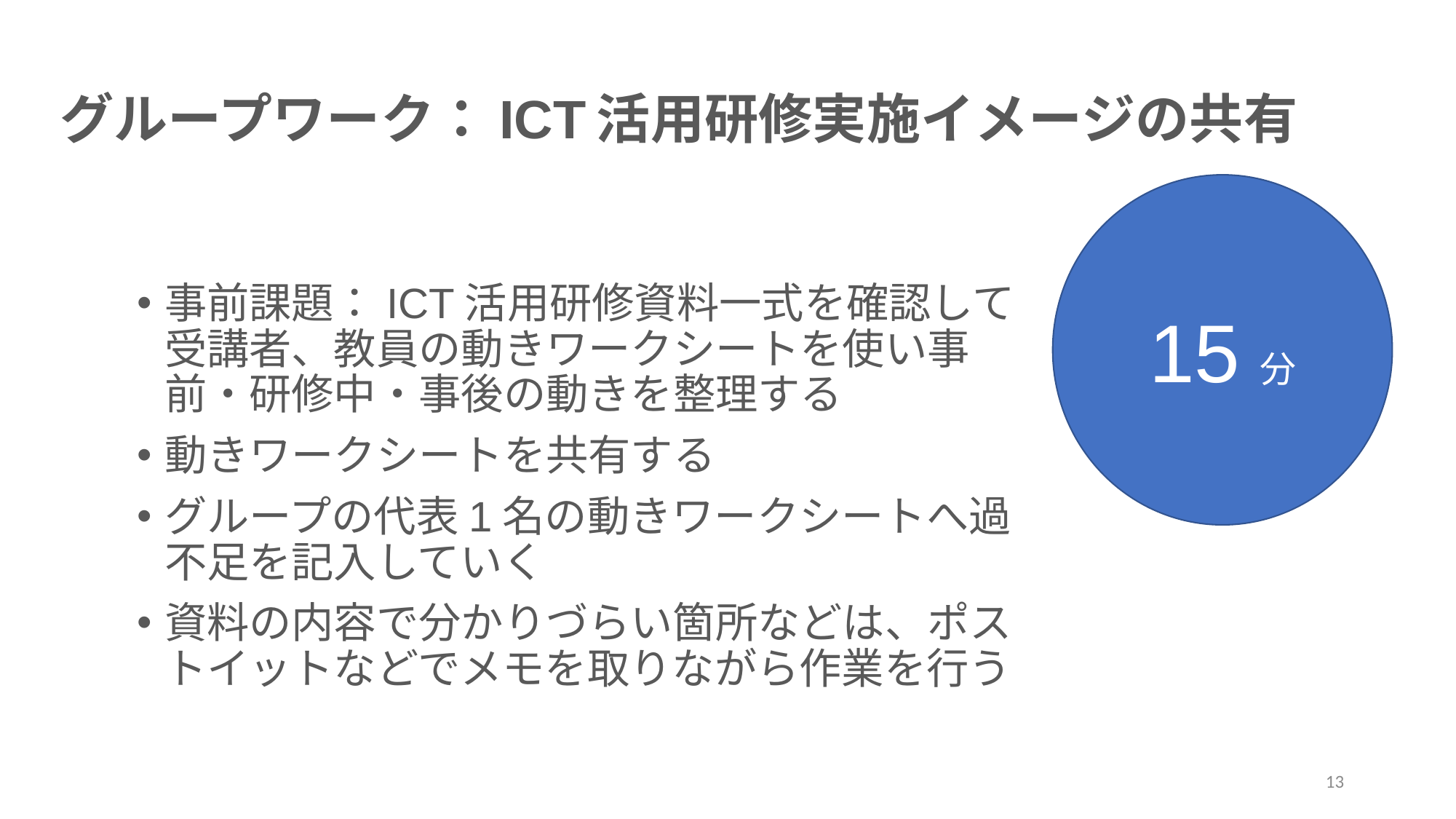

# グループワーク：ICT活用研修実施イメージの共有
15分
事前課題：ICT活用研修資料一式を確認して受講者、教員の動きワークシートを使い事前・研修中・事後の動きを整理する
動きワークシートを共有する
グループの代表1名の動きワークシートへ過不足を記入していく
資料の内容で分かりづらい箇所などは、ポストイットなどでメモを取りながら作業を行う

13